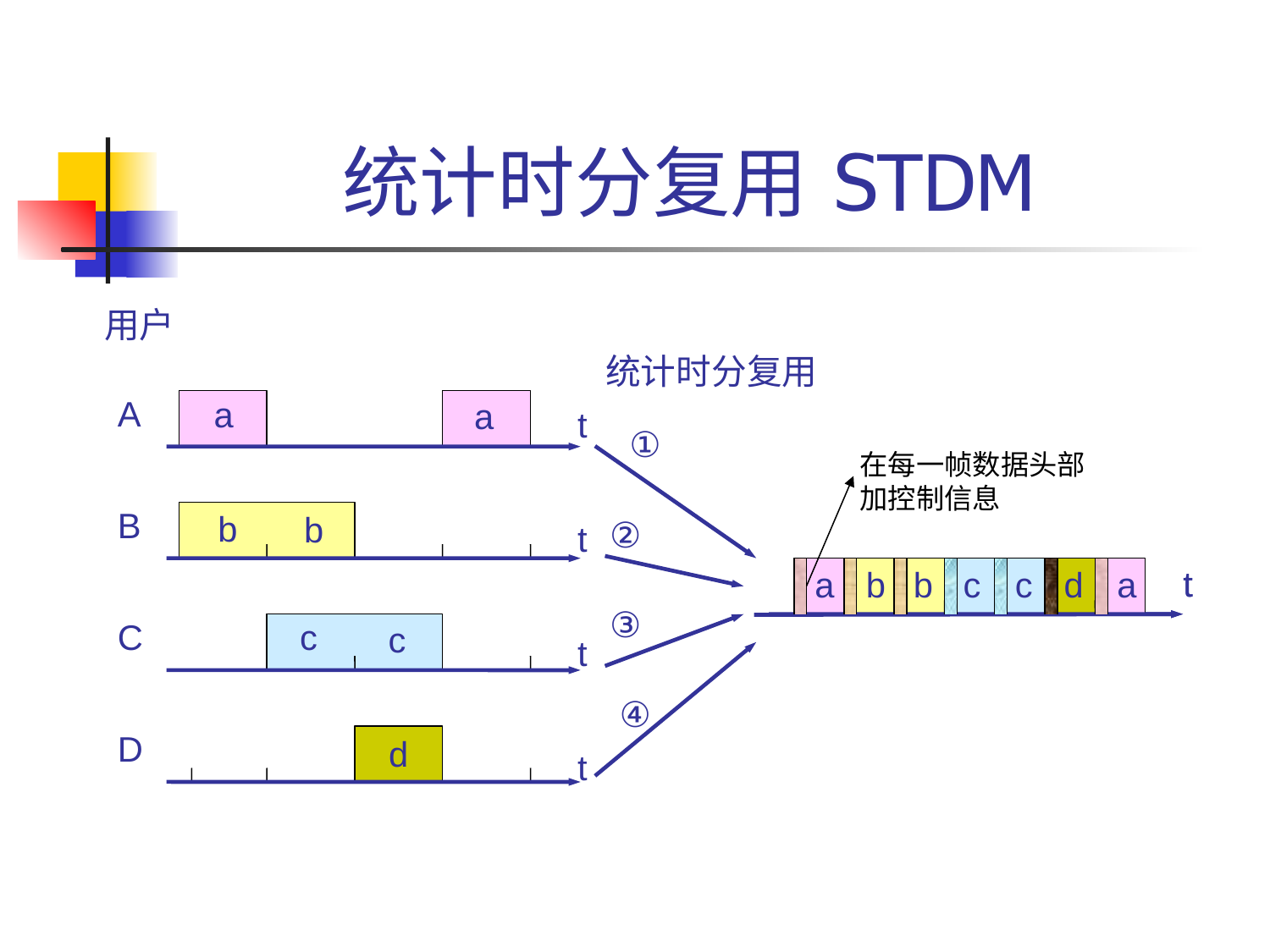

# 统计时分复用 STDM
用户
统计时分复用
A
a
a

t
①
在每一帧数据头部
加控制信息

B
b
b

②
t

t
t

a
b
b
c
c
d
a

③

C
c
c

t

④
D

d
t